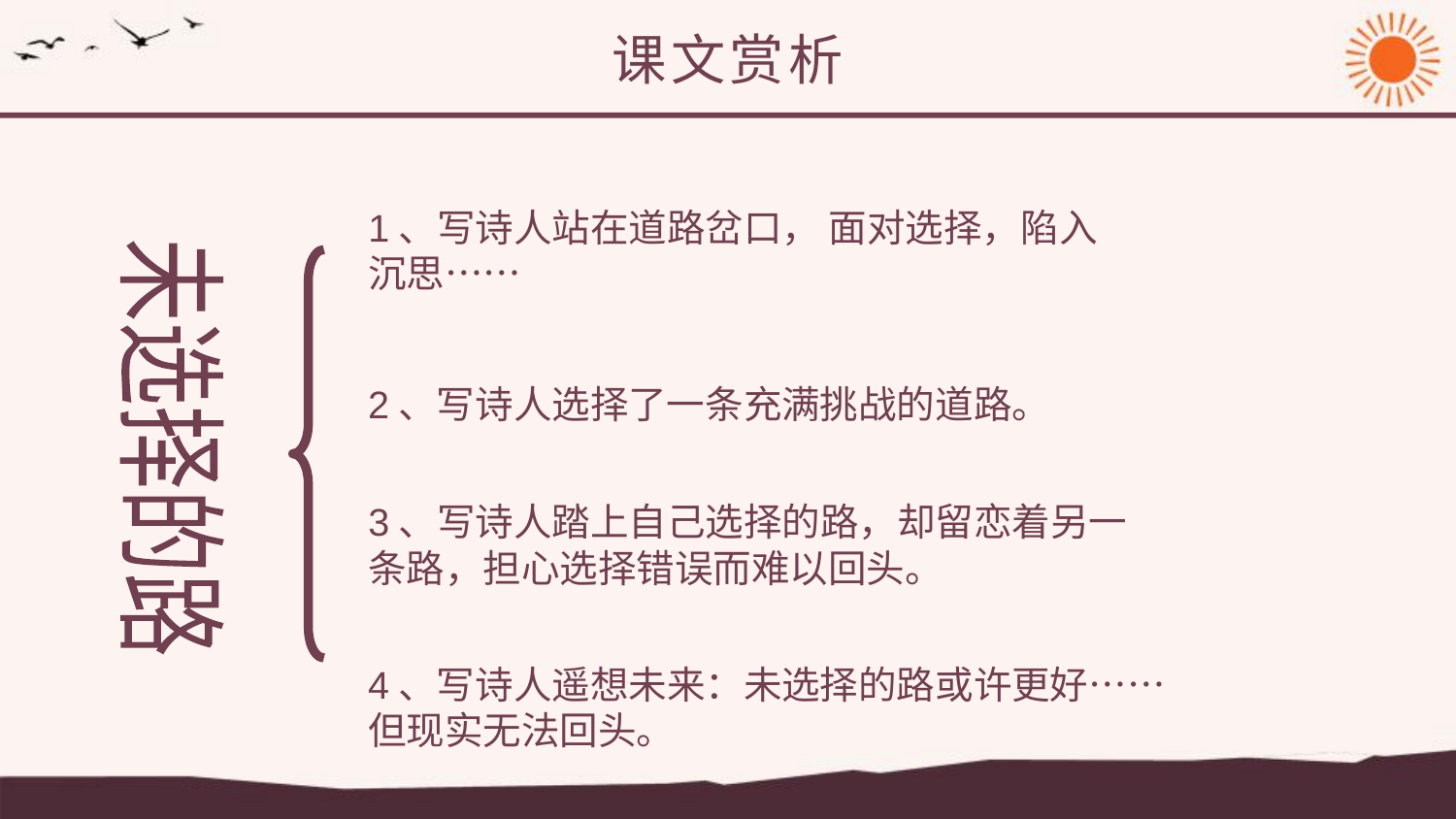

课文赏析

1、写诗人站在道路岔口， 面对选择，陷入沉思……

2、写诗人选择了一条充满挑战的道路。
未选择的路
3、写诗人踏上自己选择的路，却留恋着另一条路，担心选择错误而难以回头。
4、写诗人遥想未来：未选择的路或许更好……但现实无法回头。